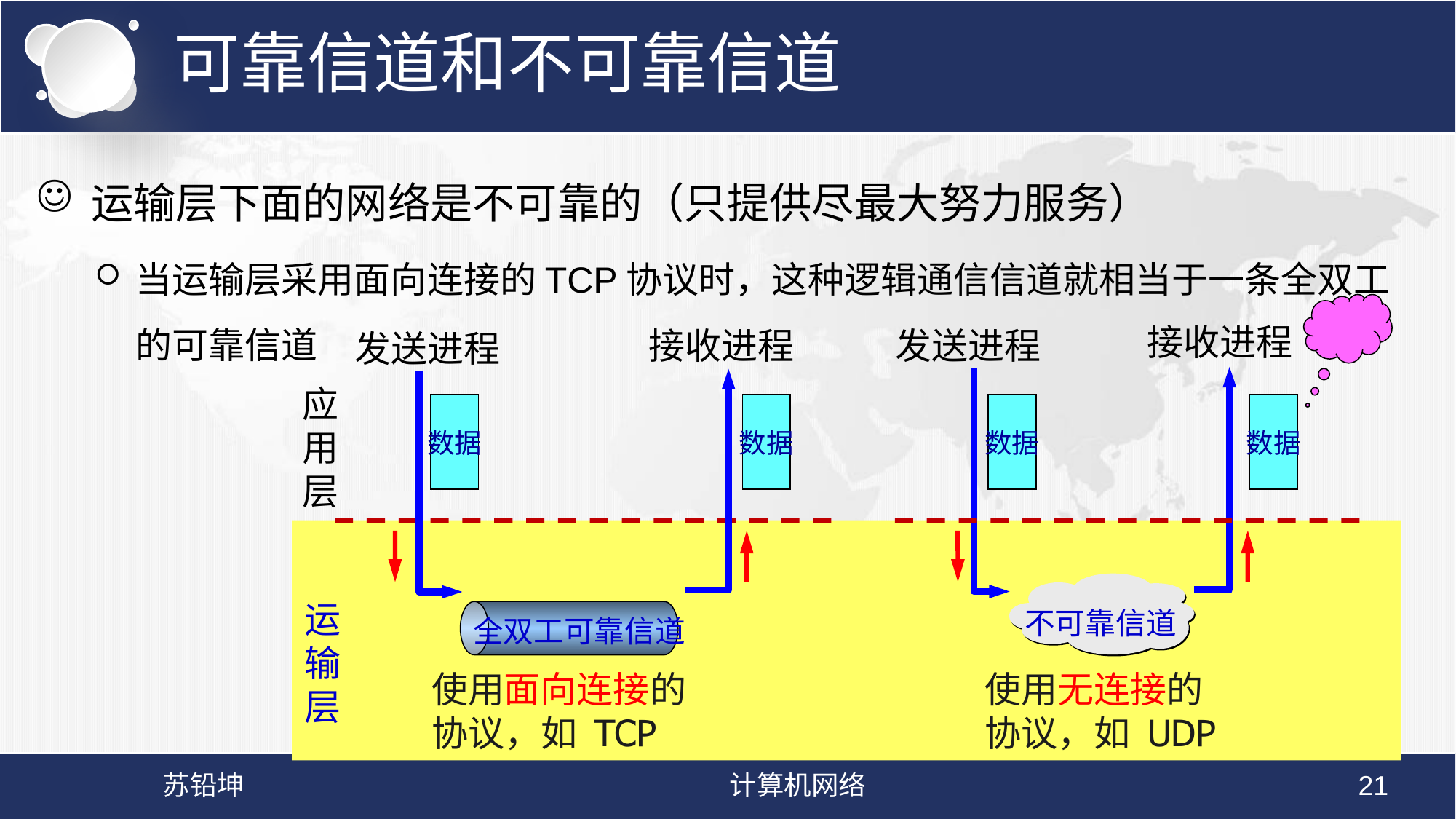

# 可靠信道和不可靠信道

运输层下面的网络是不可靠的（只提供尽最大努力服务）
当运输层采用面向连接的TCP协议时，这种逻辑通信信道就相当于一条全双工的可靠信道

接收进程
接收进程
发送进程
发送进程

应
用
层
数据
数据
数据
数据

运
输
层
不可靠信道

全双工可靠信道
使用面向连接的
协议，如 TCP
使用无连接的
协议，如 UDP
苏铅坤
计算机网络
21